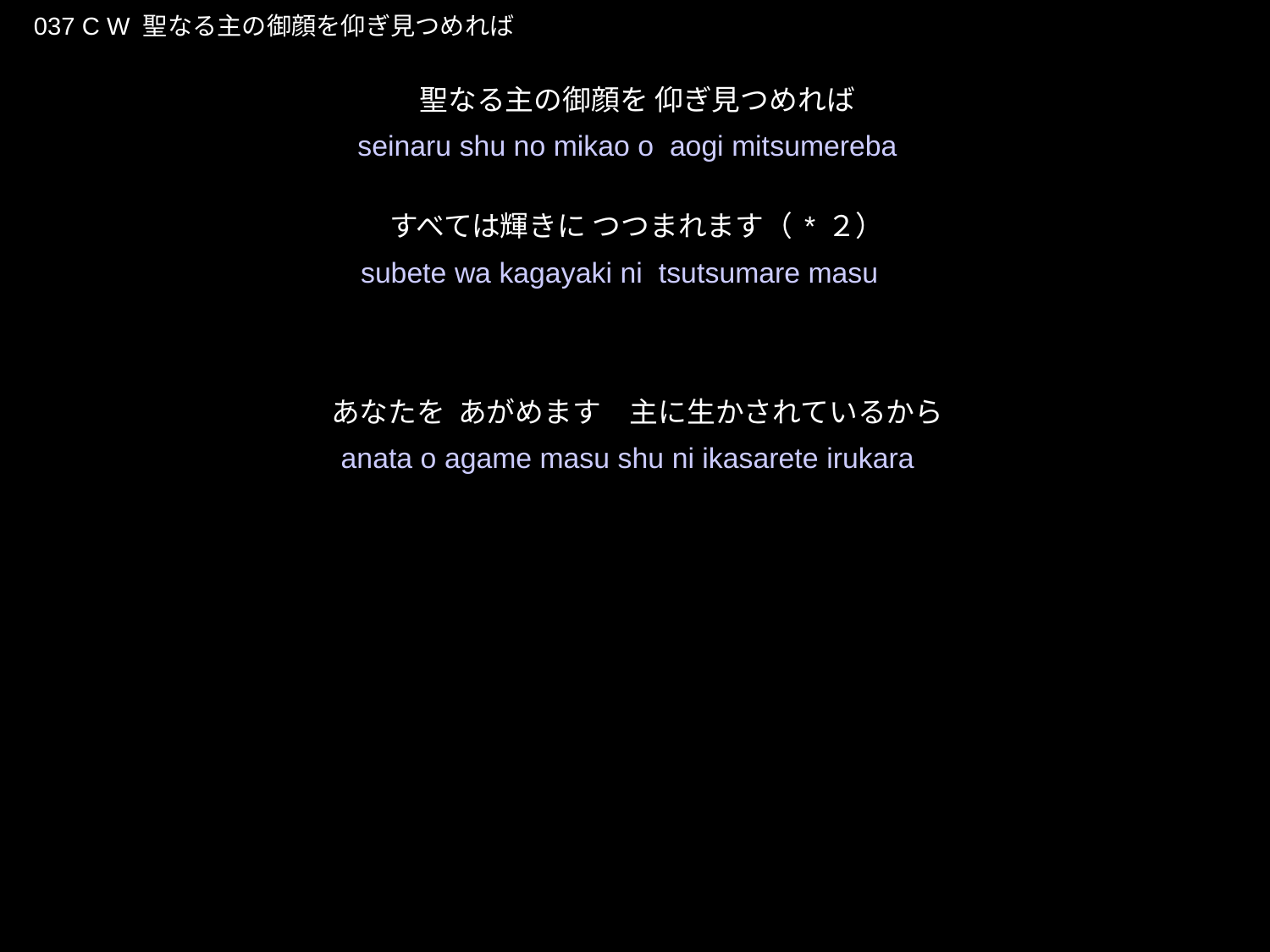

せいなるしゅのみかおをあおぎみつめれば
★W
037 C W 聖なる主の御顔を仰ぎ見つめれば
聖なる主の御顔を 仰ぎ見つめれば
すべては輝きに つつまれます（*２）
あなたを  あがめます　主に生かされているから
★２
seinaru shu no mikao o  aogi mitsumereba
subete wa kagayaki ni  tsutsumare masu
anata o agame masu shu ni ikasarete irukara